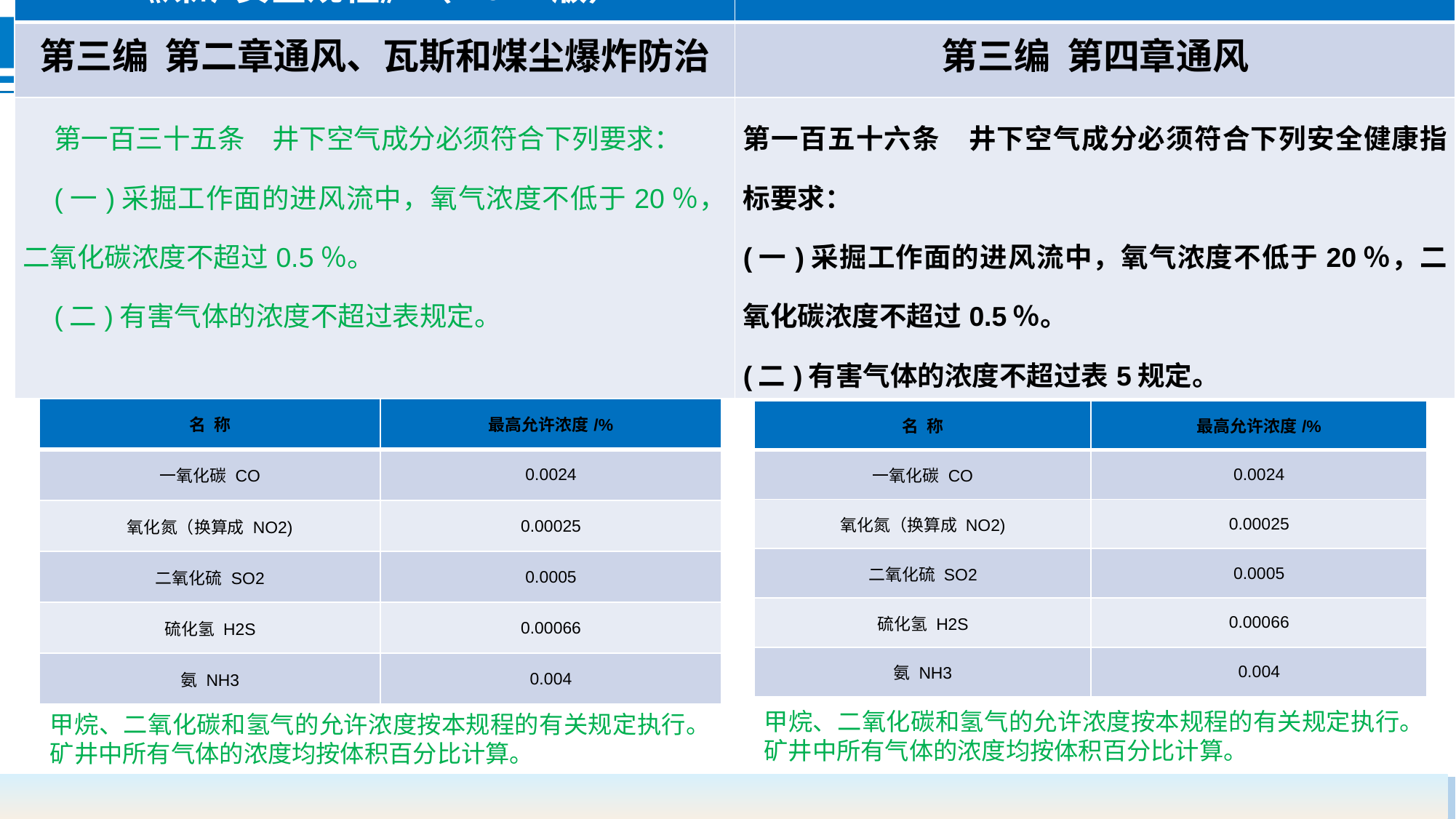

| 《煤矿安全规程》（2022版） | 《煤矿安全规程》（2025版） |
| --- | --- |
| 第三编 第二章通风、瓦斯和煤尘爆炸防治 | 第三编 第四章通风 |
| 第一百三十五条　井下空气成分必须符合下列要求： (一)采掘工作面的进风流中，氧气浓度不低于20％，二氧化碳浓度不超过0.5％。 (二)有害气体的浓度不超过表规定。 | 第一百五十六条　井下空气成分必须符合下列安全健康指标要求： (一)采掘工作面的进风流中，氧气浓度不低于20％，二氧化碳浓度不超过0.5％。 (二)有害气体的浓度不超过表5规定。 |
| 名 称 | 最高允许浓度/% |
| --- | --- |
| 一氧化碳 CO | 0.0024 |
| 氧化氮（换算成 NO2) | 0.00025 |
| 二氧化硫 SO2 | 0.0005 |
| 硫化氢 H2S | 0.00066 |
| 氨 NH3 | 0.004 |
| 名 称 | 最高允许浓度/% |
| --- | --- |
| 一氧化碳 CO | 0.0024 |
| 氧化氮（换算成 NO2) | 0.00025 |
| 二氧化硫 SO2 | 0.0005 |
| 硫化氢 H2S | 0.00066 |
| 氨 NH3 | 0.004 |
甲烷、二氧化碳和氢气的允许浓度按本规程的有关规定执行。矿井中所有气体的浓度均按体积百分比计算。
甲烷、二氧化碳和氢气的允许浓度按本规程的有关规定执行。矿井中所有气体的浓度均按体积百分比计算。